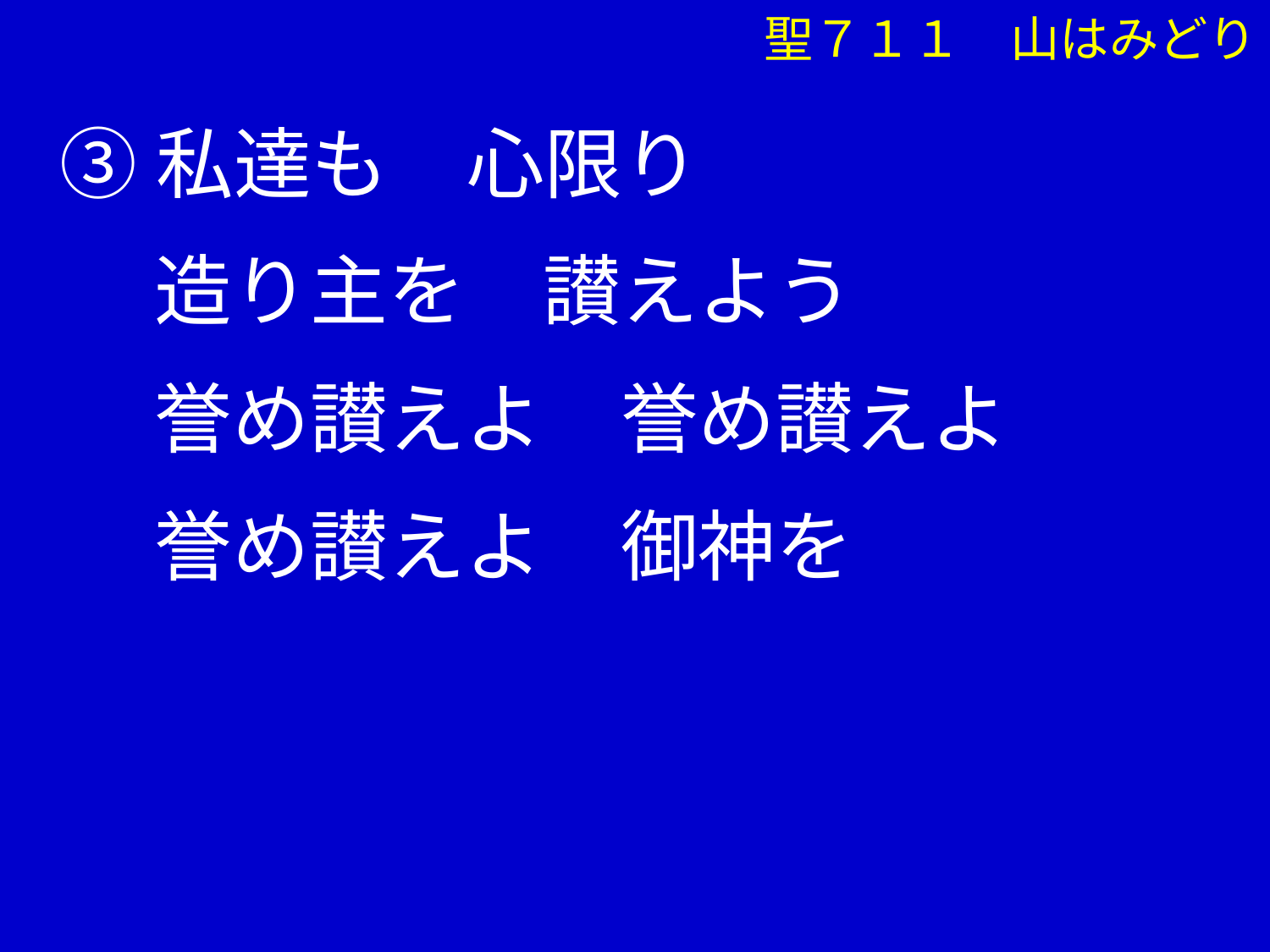

聖７１１　山はみどり
③私達も　心限り
　 造り主を　讃えよう
　 誉め讃えよ　誉め讃えよ
　 誉め讃えよ　御神を